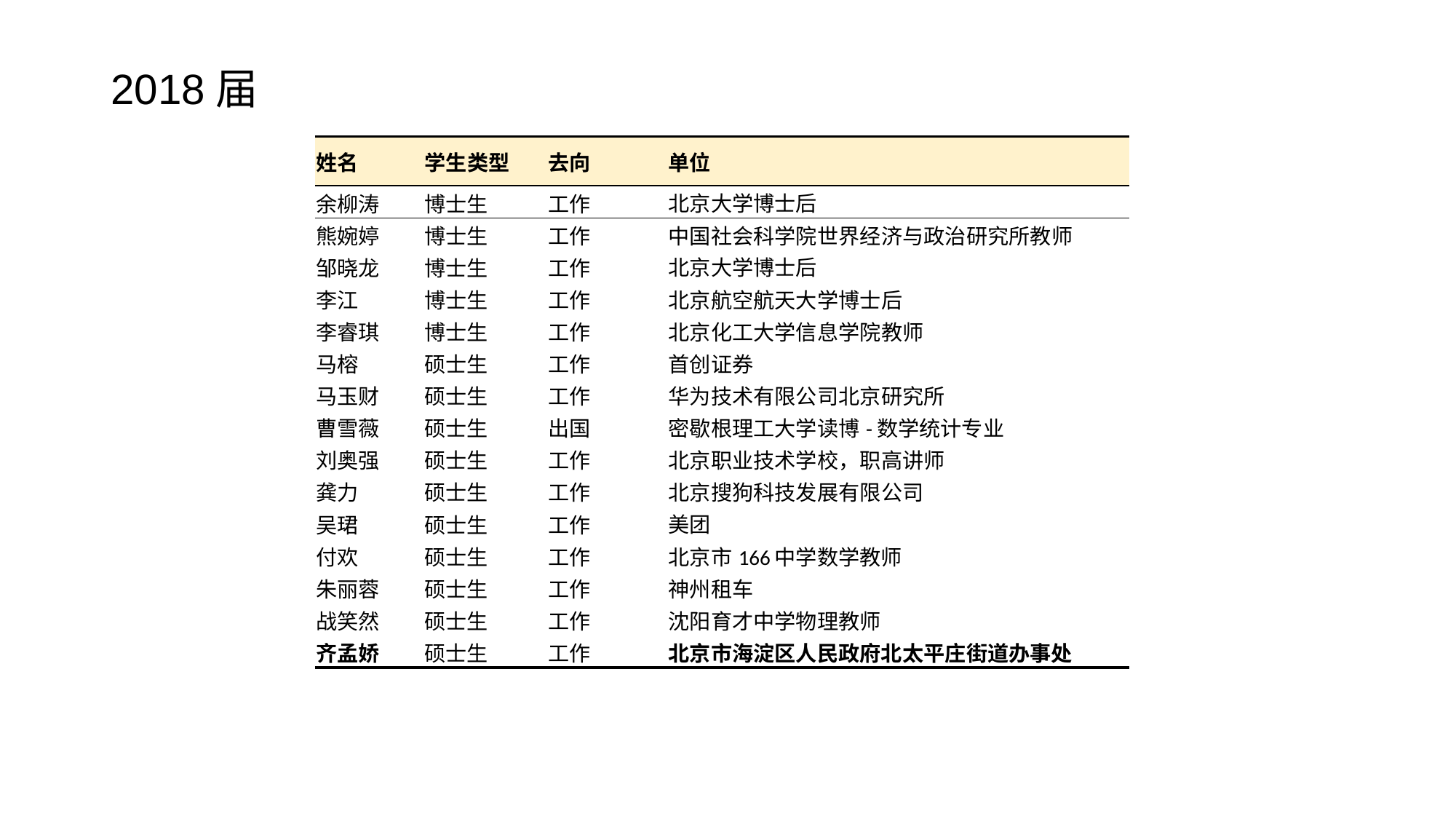

2018届
| 姓名 | 学生类型 | 去向 | 单位 |
| --- | --- | --- | --- |
| 余柳涛 | 博士生 | 工作 | 北京大学博士后 |
| 熊婉婷 | 博士生 | 工作 | 中国社会科学院世界经济与政治研究所教师 |
| 邹晓龙 | 博士生 | 工作 | 北京大学博士后 |
| 李江 | 博士生 | 工作 | 北京航空航天大学博士后 |
| 李睿琪 | 博士生 | 工作 | 北京化工大学信息学院教师 |
| 马榕 | 硕士生 | 工作 | 首创证券 |
| 马玉财 | 硕士生 | 工作 | 华为技术有限公司北京研究所 |
| 曹雪薇 | 硕士生 | 出国 | 密歇根理工大学读博-数学统计专业 |
| 刘奥强 | 硕士生 | 工作 | 北京职业技术学校，职高讲师 |
| 龚力 | 硕士生 | 工作 | 北京搜狗科技发展有限公司 |
| 吴珺 | 硕士生 | 工作 | 美团 |
| 付欢 | 硕士生 | 工作 | 北京市166中学数学教师 |
| 朱丽蓉 | 硕士生 | 工作 | 神州租车 |
| 战笑然 | 硕士生 | 工作 | 沈阳育才中学物理教师 |
| 齐孟娇 | 硕士生 | 工作 | 北京市海淀区人民政府北太平庄街道办事处 |